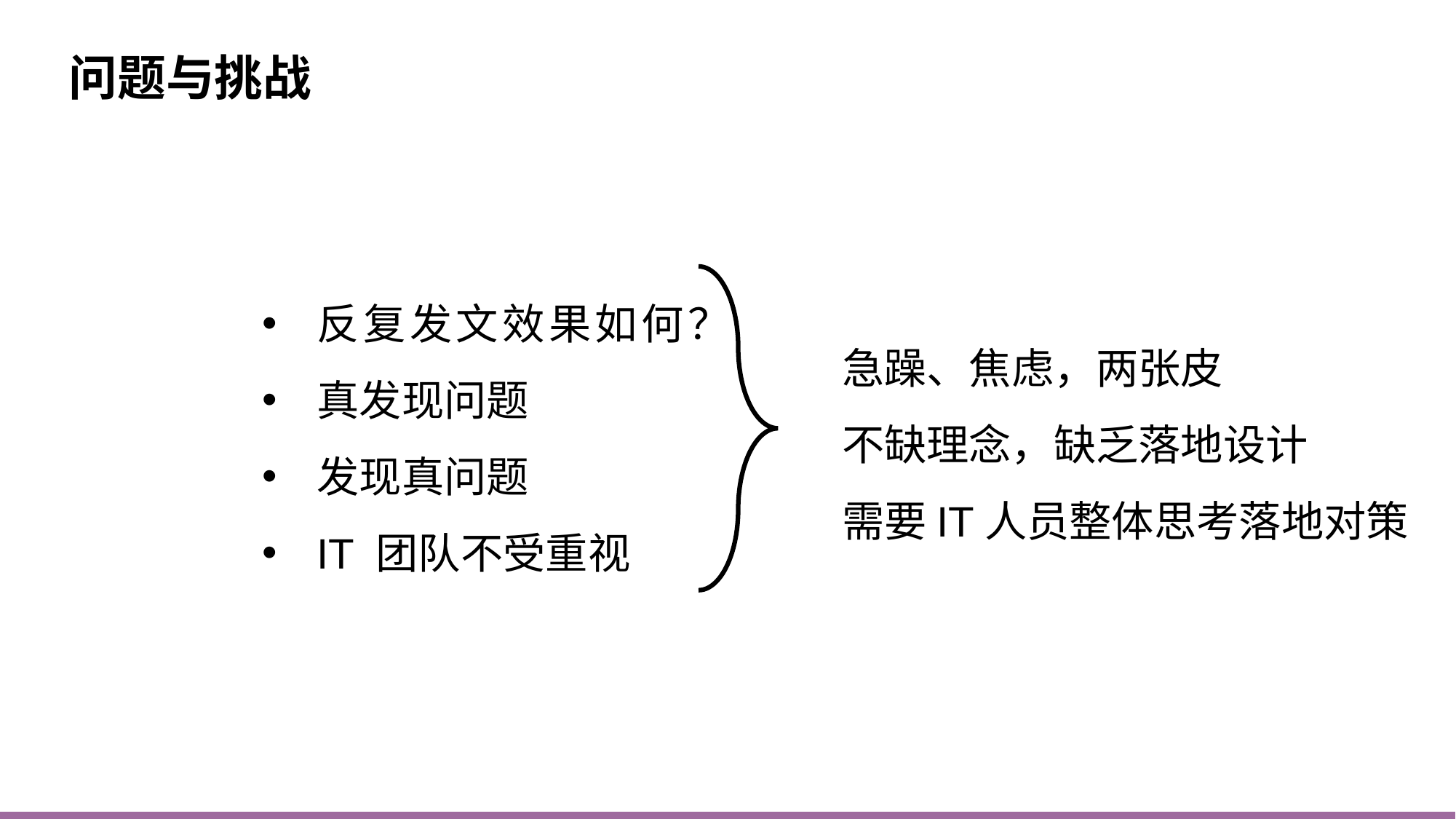

问题与挑战
反复发文效果如何？
真发现问题
发现真问题
IT 团队不受重视

急躁、焦虑，两张皮
不缺理念，缺乏落地设计
需要IT人员整体思考落地对策